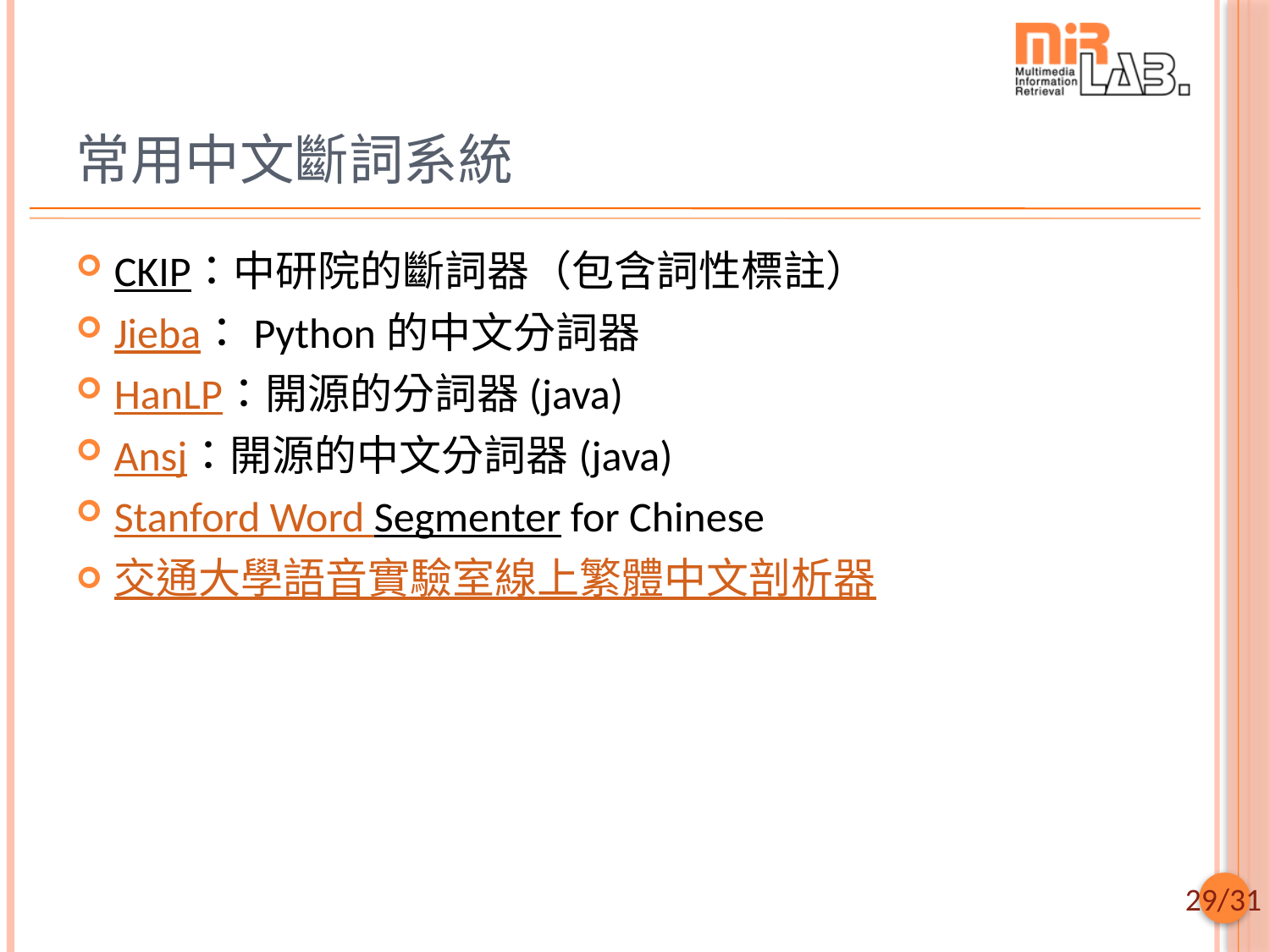

# 常用中文斷詞系統
CKIP：中研院的斷詞器（包含詞性標註）
Jieba：Python的中文分詞器
HanLP：開源的分詞器(java)
Ansj：開源的中文分詞器(java)
Stanford Word Segmenter for Chinese
交通大學語音實驗室線上繁體中文剖析器